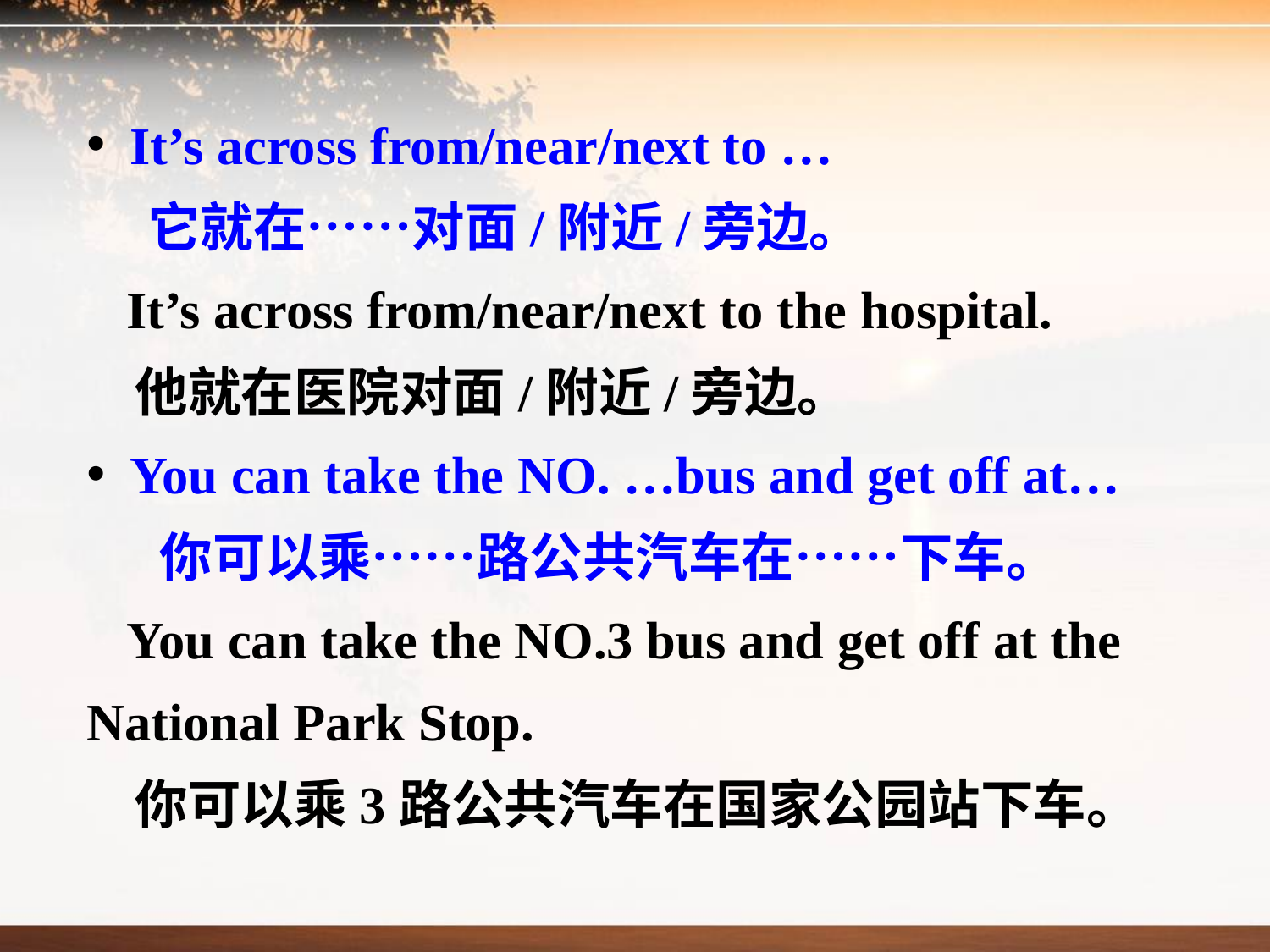

It’s across from/near/next to …
    它就在……对面/附近/旁边。
   It’s across from/near/next to the hospital.
   他就在医院对面/附近/旁边。
 You can take the NO. …bus and get off at…
     你可以乘……路公共汽车在……下车。
   You can take the NO.3 bus and get off at the  National Park Stop.
   你可以乘3路公共汽车在国家公园站下车。